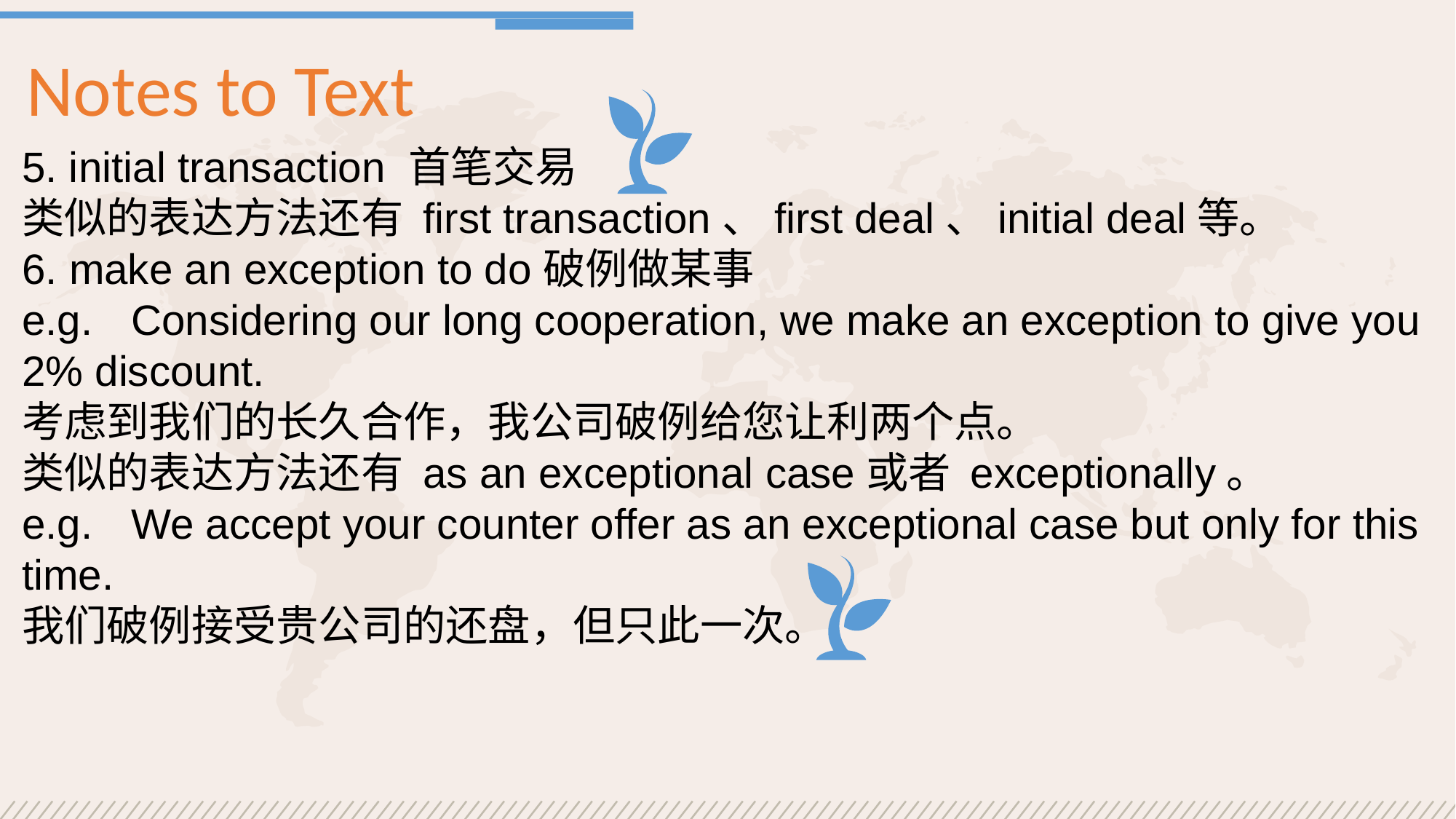

Notes to Text

5. initial transaction 首笔交易
类似的表达方法还有 first transaction、first deal、initial deal等。
6. make an exception to do破例做某事
e.g.	Considering our long cooperation, we make an exception to give you 2% discount.
考虑到我们的长久合作，我公司破例给您让利两个点。
类似的表达方法还有 as an exceptional case或者 exceptionally。
e.g.	We accept your counter offer as an exceptional case but only for this time.
我们破例接受贵公司的还盘，但只此一次。